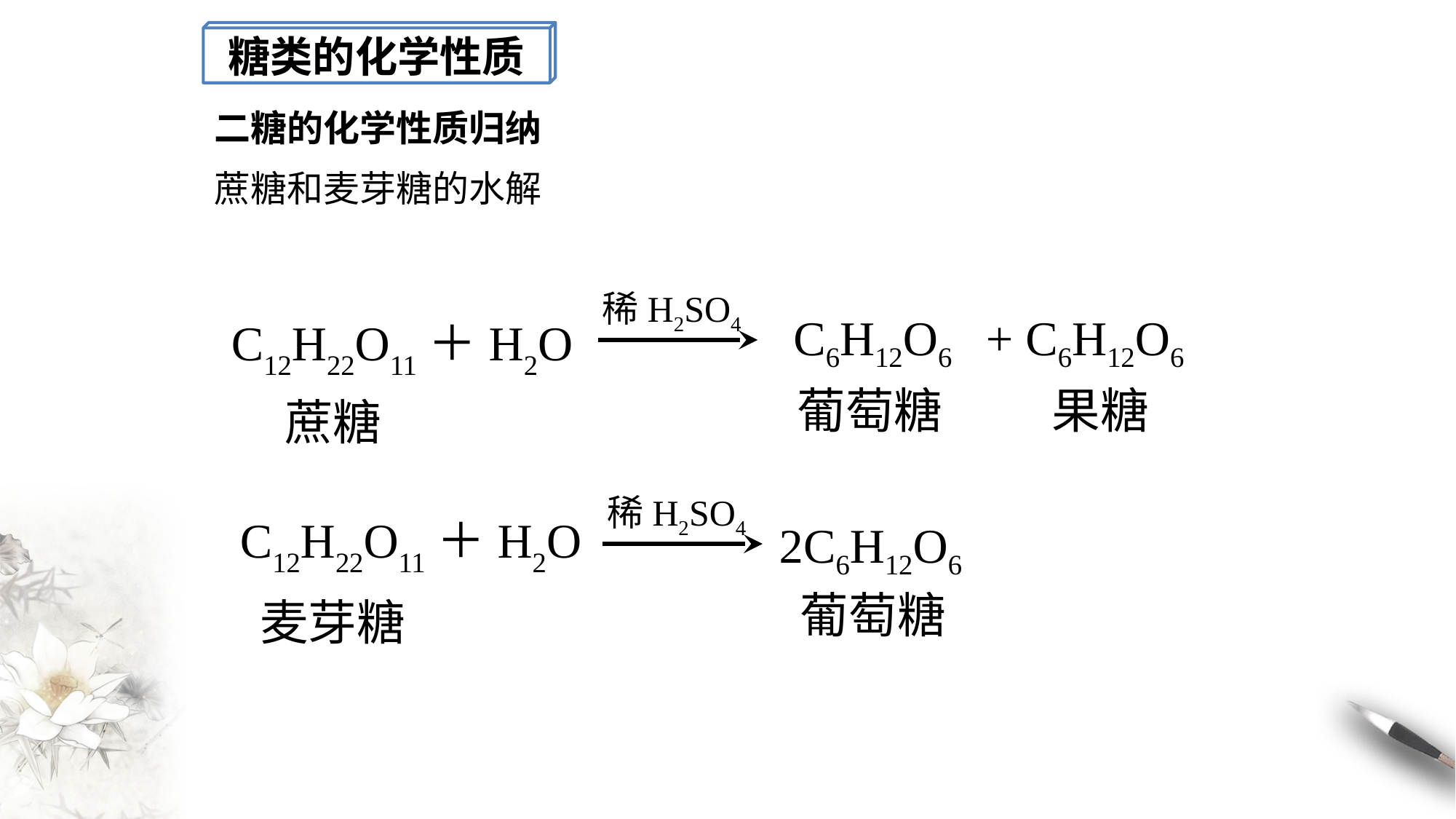

糖类的化学性质
二糖的化学性质归纳
蔗糖和麦芽糖的水解
稀H2SO4
C12H22O11＋H2O
C6H12O6
+ C6H12O6
蔗糖
葡萄糖
果糖
稀H2SO4
2C6H12O6
C12H22O11＋H2O
麦芽糖
葡萄糖